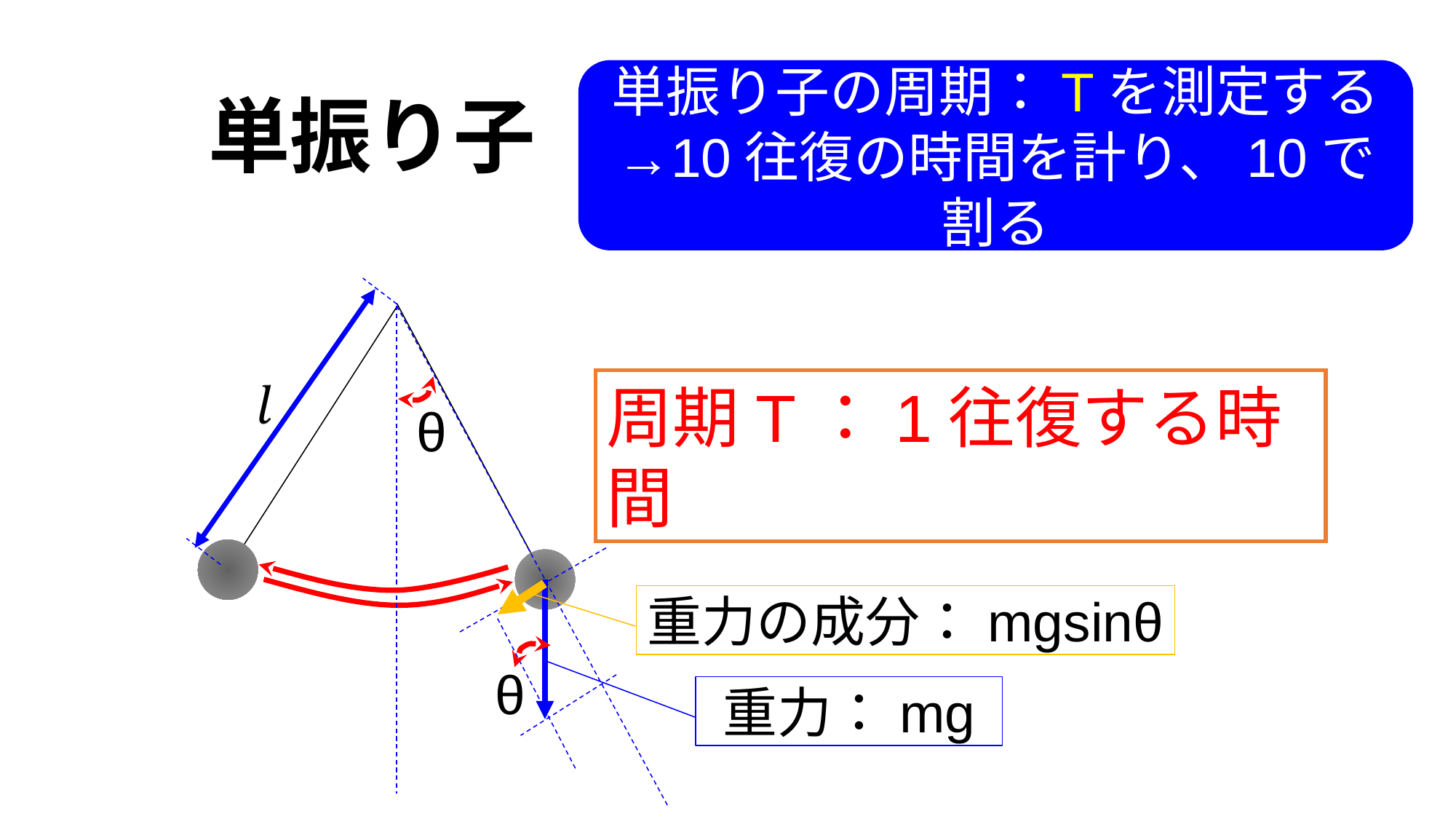

単振り子の周期：Tを測定する
→10往復の時間を計り、10で割る
単振り子

周期T：1往復する時間

θ

重力の成分：mgsinθ

θ
重力：mg